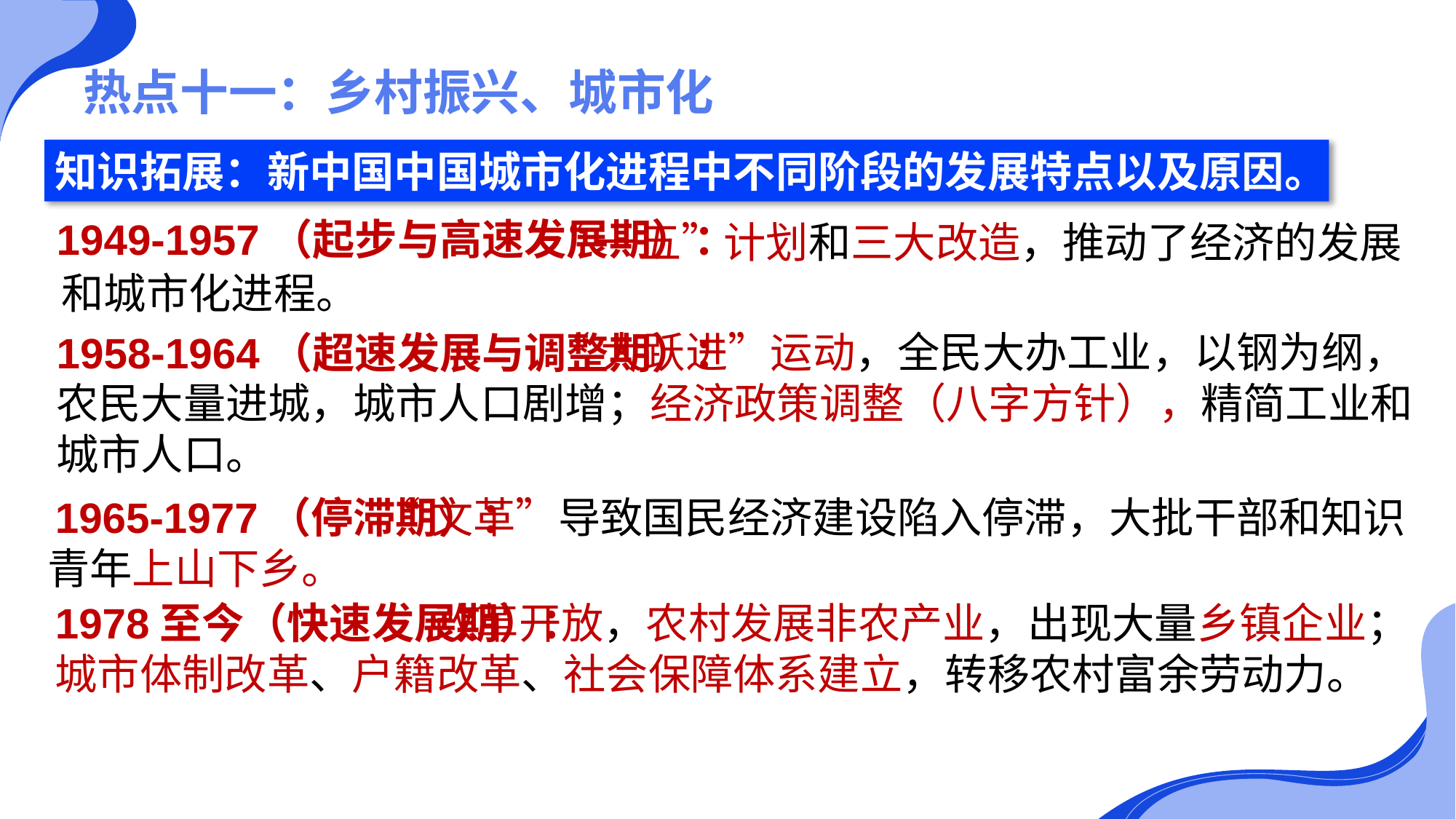

# 热点十一：乡村振兴、城市化
知识拓展：新中国中国城市化进程中不同阶段的发展特点以及原因。
1949-1957（起步与高速发展期）：
                                                   “一五”计划和三大改造，推动了经济的发展和城市化进程。
                                                    “大跃进”运动，全民大办工业，以钢为纲，农民大量进城，城市人口剧增；经济政策调整（八字方针），精简工业和城市人口。
1958-1964（超速发展与调整期）：
                                   “文革”导致国民经济建设陷入停滞，大批干部和知识青年上山下乡。
1965-1977（停滞期）：
                                       改革开放，农村发展非农产业，出现大量乡镇企业；城市体制改革、户籍改革、社会保障体系建立，转移农村富余劳动力。
1978至今（快速发展期）：